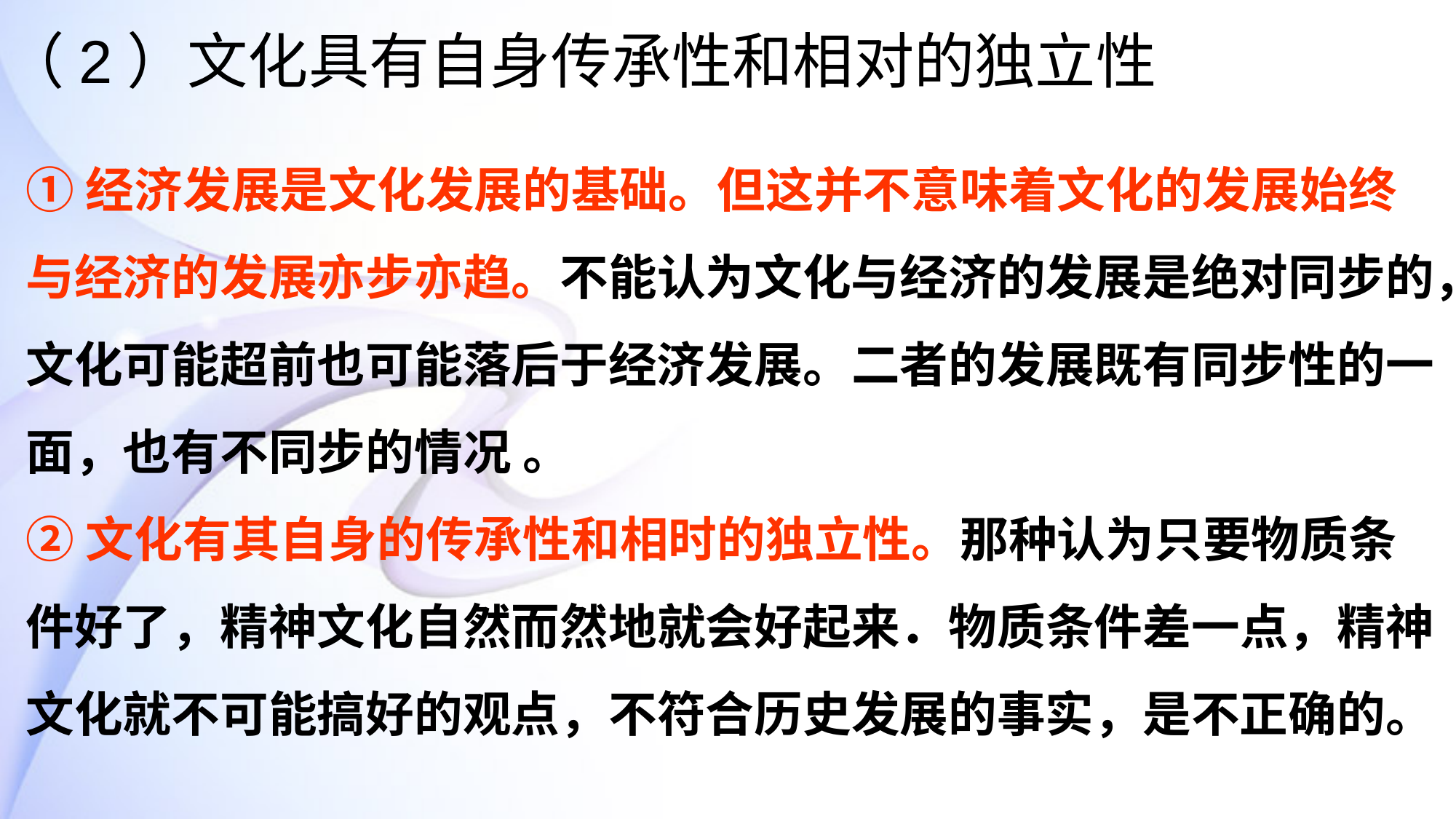

（2）文化具有自身传承性和相对的独立性
①经济发展是文化发展的基础。但这并不意味着文化的发展始终与经济的发展亦步亦趋。不能认为文化与经济的发展是绝对同步的，文化可能超前也可能落后于经济发展。二者的发展既有同步性的一面，也有不同步的情况 。
②文化有其自身的传承性和相时的独立性。那种认为只要物质条件好了，精神文化自然而然地就会好起来．物质条件差一点，精神文化就不可能搞好的观点，不符合历史发展的事实，是不正确的。